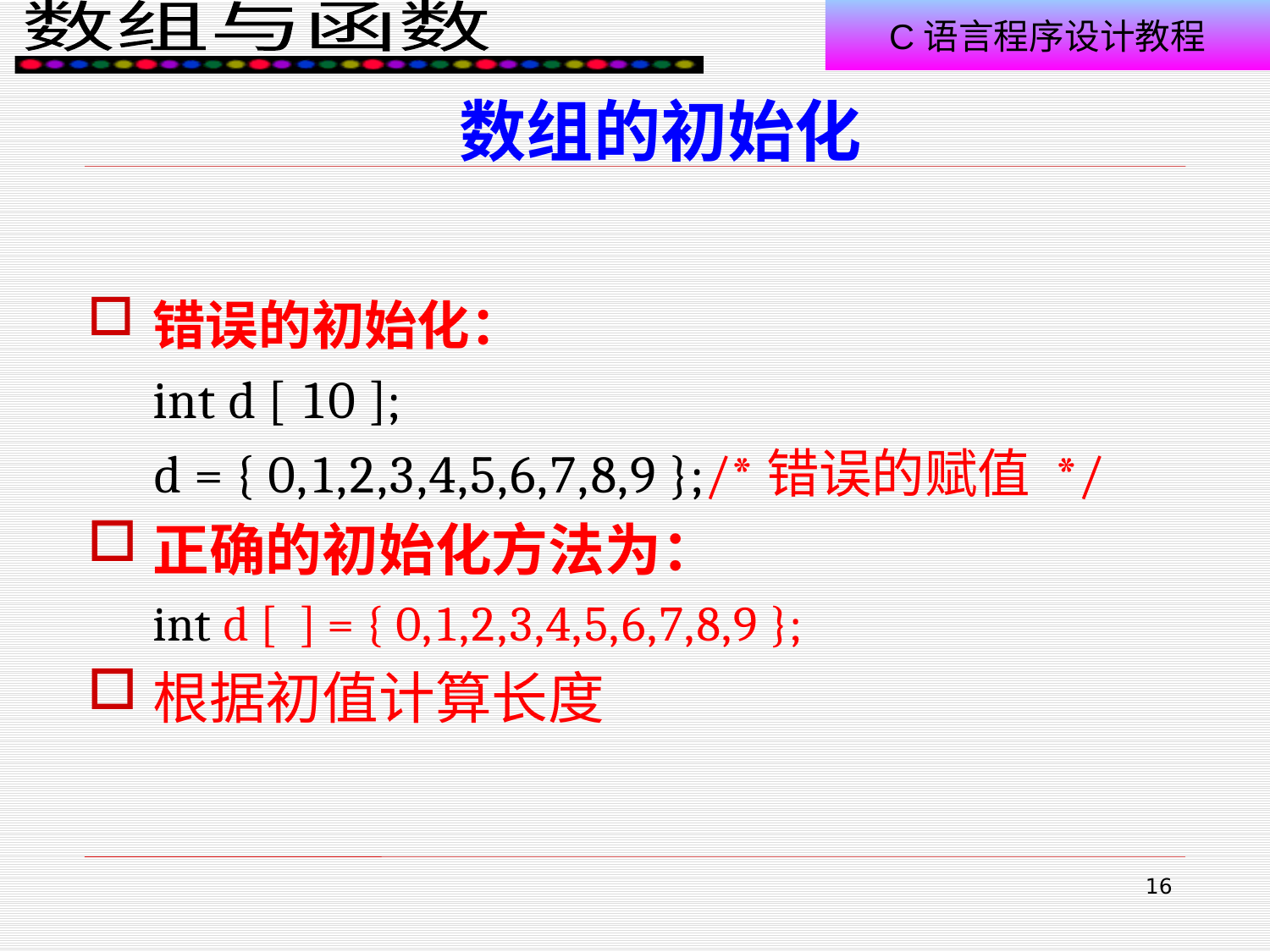

# 数组的初始化
错误的初始化：
int d [ 10 ];
d = { 0,1,2,3,4,5,6,7,8,9 };/*错误的赋值 */
正确的初始化方法为：
int d [  ] = { 0,1,2,3,4,5,6,7,8,9 };
根据初值计算长度
16